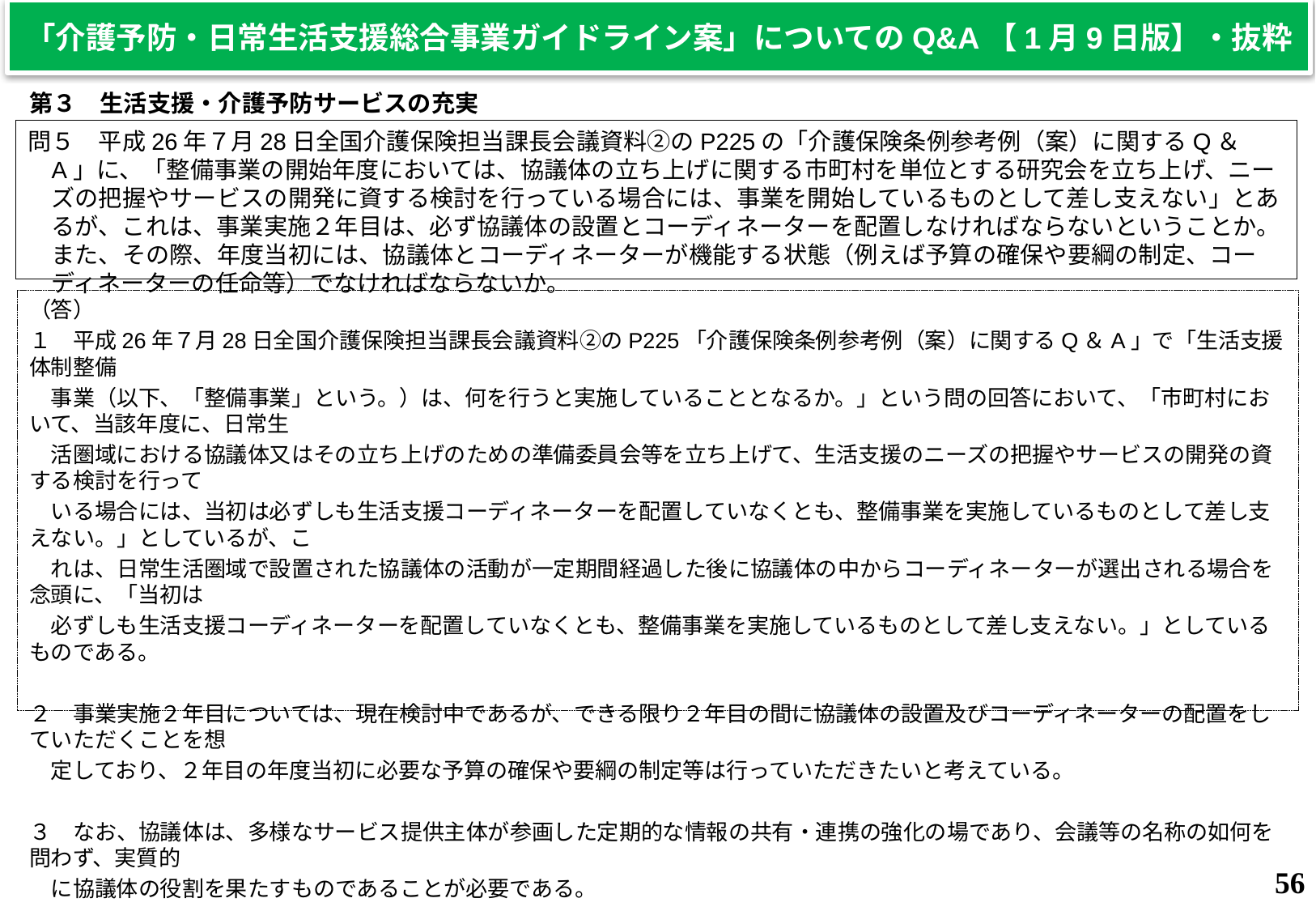

「介護予防・日常生活支援総合事業ガイドライン案」についてのQ&A【1月9日版】・抜粋
第３　生活支援・介護予防サービスの充実
問５　平成26年７月28日全国介護保険担当課長会議資料②のP225の「介護保険条例参考例（案）に関するQ＆A」に、「整備事業の開始年度においては、協議体の立ち上げに関する市町村を単位とする研究会を立ち上げ、ニーズの把握やサービスの開発に資する検討を行っている場合には、事業を開始しているものとして差し支えない」とあるが、これは、事業実施２年目は、必ず協議体の設置とコーディネーターを配置しなければならないということか。また、その際、年度当初には、協議体とコーディネーターが機能する状態（例えば予算の確保や要綱の制定、コーディネーターの任命等）でなければならないか。
（答）
１　平成26年７月28日全国介護保険担当課長会議資料②のP225「介護保険条例参考例（案）に関するQ＆A」で「生活支援体制整備
　事業（以下、「整備事業」という。）は、何を行うと実施していることとなるか。」という問の回答において、「市町村において、当該年度に、日常生
　活圏域における協議体又はその立ち上げのための準備委員会等を立ち上げて、生活支援のニーズの把握やサービスの開発の資する検討を行って
　いる場合には、当初は必ずしも生活支援コーディネーターを配置していなくとも、整備事業を実施しているものとして差し支えない。」としているが、こ
　れは、日常生活圏域で設置された協議体の活動が一定期間経過した後に協議体の中からコーディネーターが選出される場合を念頭に、「当初は
　必ずしも生活支援コーディネーターを配置していなくとも、整備事業を実施しているものとして差し支えない。」としているものである。

２　事業実施２年目については、現在検討中であるが、できる限り２年目の間に協議体の設置及びコーディネーターの配置をしていただくことを想
　定しており、２年目の年度当初に必要な予算の確保や要綱の制定等は行っていただきたいと考えている。

３　なお、協議体は、多様なサービス提供主体が参画した定期的な情報の共有・連携の強化の場であり、会議等の名称の如何を問わず、実質的
　に協議体の役割を果たすものであることが必要である。

56